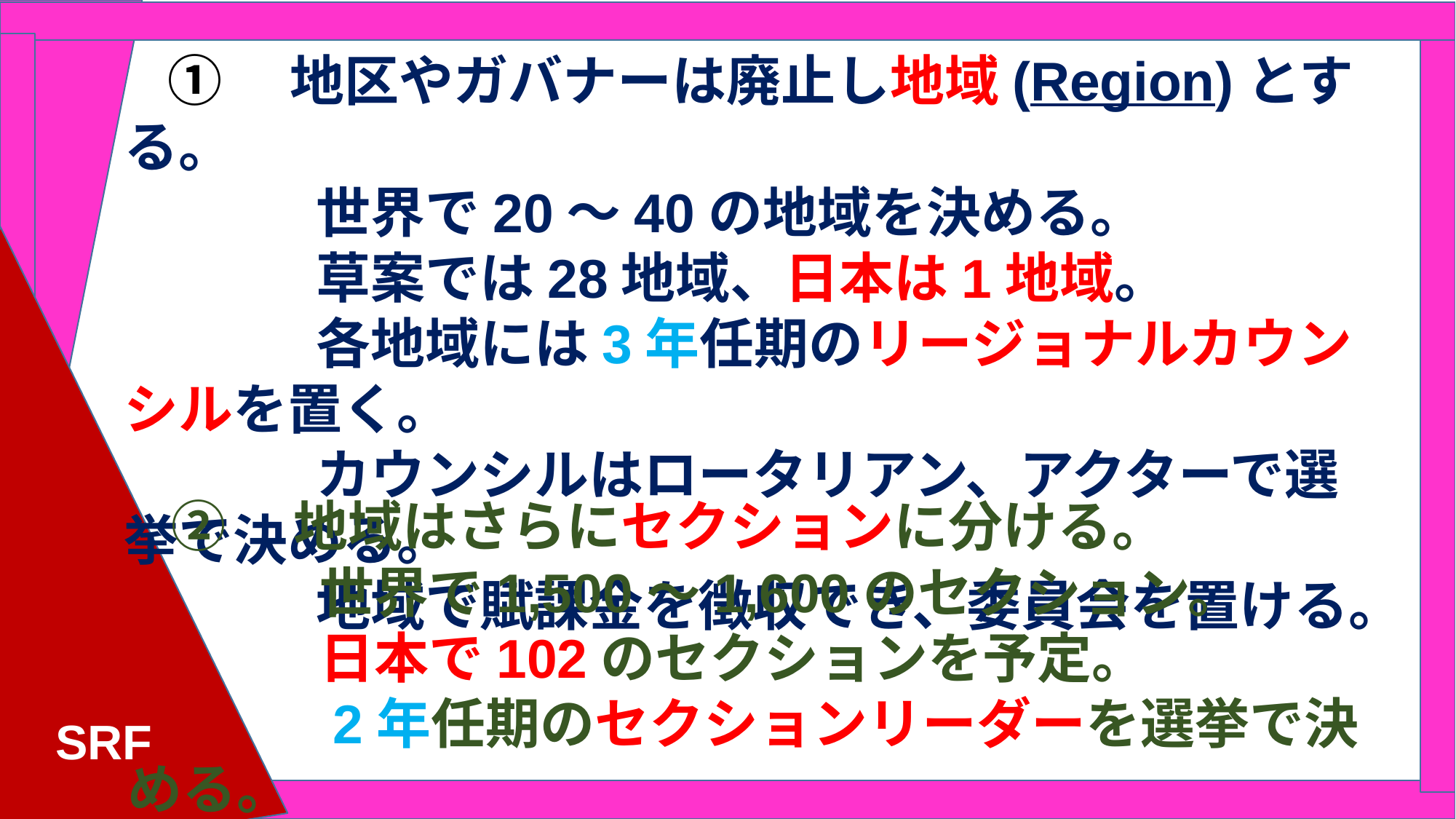

①　地区やガバナーは廃止し地域(Region)とする。
　　　 世界で20～40の地域を決める。
　　　 草案では28地域、日本は1地域。
　　　 各地域には3年任期のリージョナルカウンシルを置く。
　　　 カウンシルはロータリアン、アクターで選挙で決める。
　　　 地域で賦課金を徴収でき、委員会を置ける。

  ②　地域はさらにセクションに分ける。
　　　 世界で1,500～1,600のセクション。
　　　 日本で102のセクションを予定。
　　　 2年任期のセクションリーダーを選挙で決める。
SRF